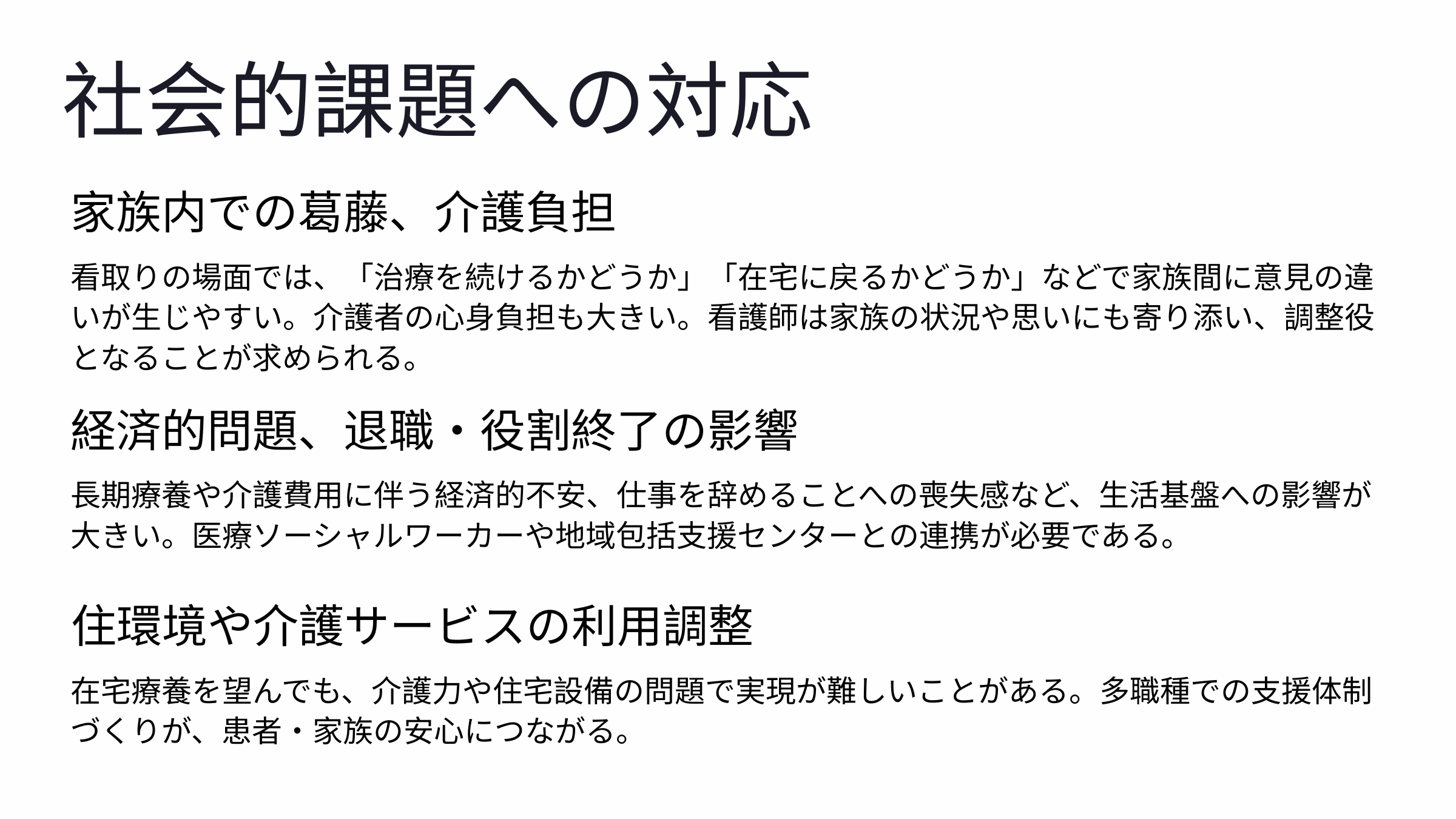

社会的課題への対応
家族内での葛藤、介護負担
看取りの場面では、「治療を続けるかどうか」「在宅に戻るかどうか」などで家族間に意見の違いが生じやすい。介護者の心身負担も大きい。看護師は家族の状況や思いにも寄り添い、調整役となることが求められる。
経済的問題、退職・役割終了の影響
長期療養や介護費用に伴う経済的不安、仕事を辞めることへの喪失感など、生活基盤への影響が大きい。医療ソーシャルワーカーや地域包括支援センターとの連携が必要である。
住環境や介護サービスの利用調整
在宅療養を望んでも、介護力や住宅設備の問題で実現が難しいことがある。多職種での支援体制づくりが、患者・家族の安心につながる。